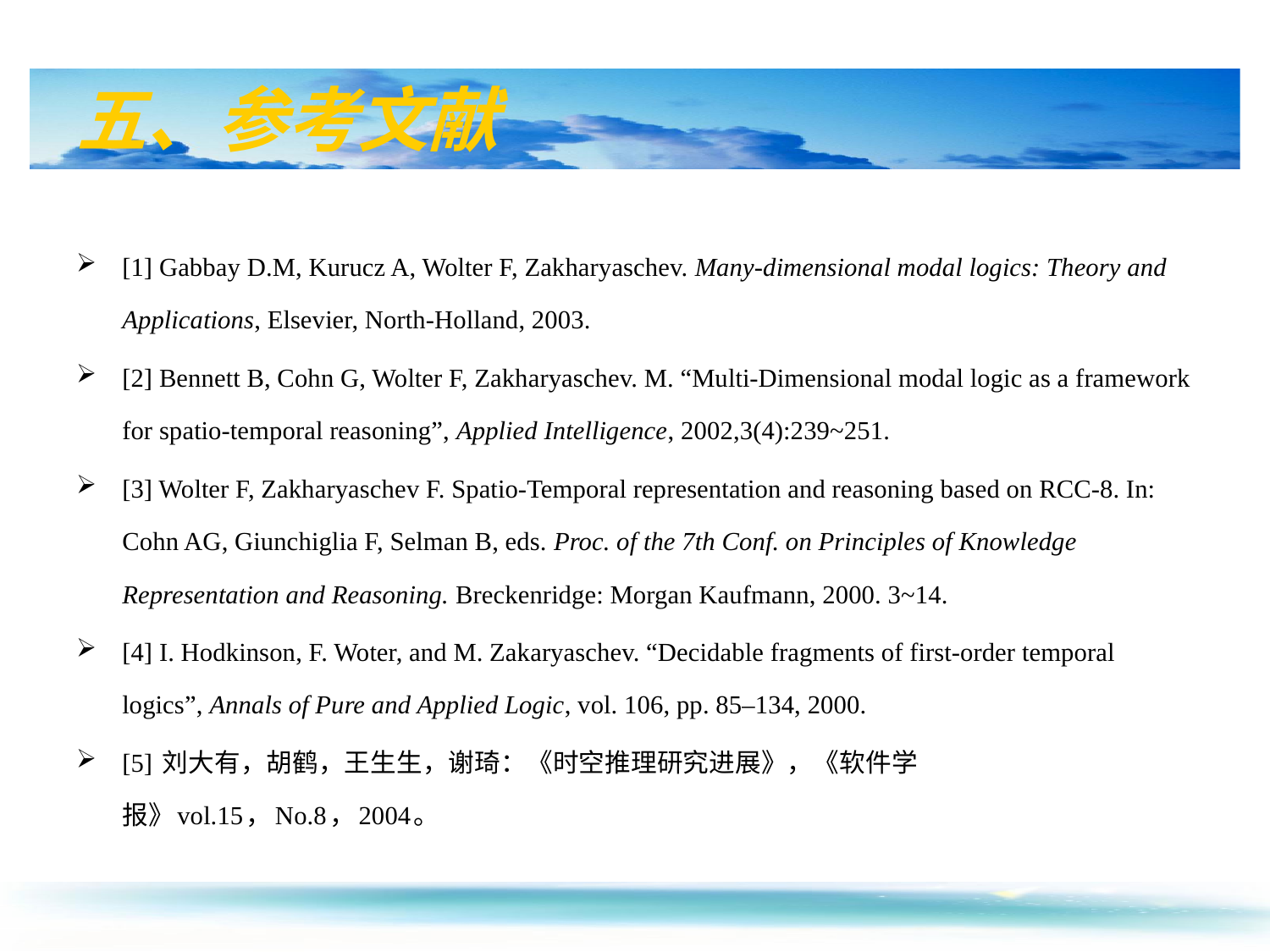

# 五、参考文献
[1] Gabbay D.M, Kurucz A, Wolter F, Zakharyaschev. Many-dimensional modal logics: Theory and Applications, Elsevier, North-Holland, 2003.
[2] Bennett B, Cohn G, Wolter F, Zakharyaschev. M. “Multi-Dimensional modal logic as a framework for spatio-temporal reasoning”, Applied Intelligence, 2002,3(4):239~251.
[3] Wolter F, Zakharyaschev F. Spatio-Temporal representation and reasoning based on RCC-8. In: Cohn AG, Giunchiglia F, Selman B, eds. Proc. of the 7th Conf. on Principles of Knowledge Representation and Reasoning. Breckenridge: Morgan Kaufmann, 2000. 3~14.
[4] I. Hodkinson, F. Woter, and M. Zakaryaschev. “Decidable fragments of first-order temporal logics”, Annals of Pure and Applied Logic, vol. 106, pp. 85–134, 2000.
[5] 刘大有，胡鹤，王生生，谢琦：《时空推理研究进展》，《软件学报》vol.15，No.8，2004。